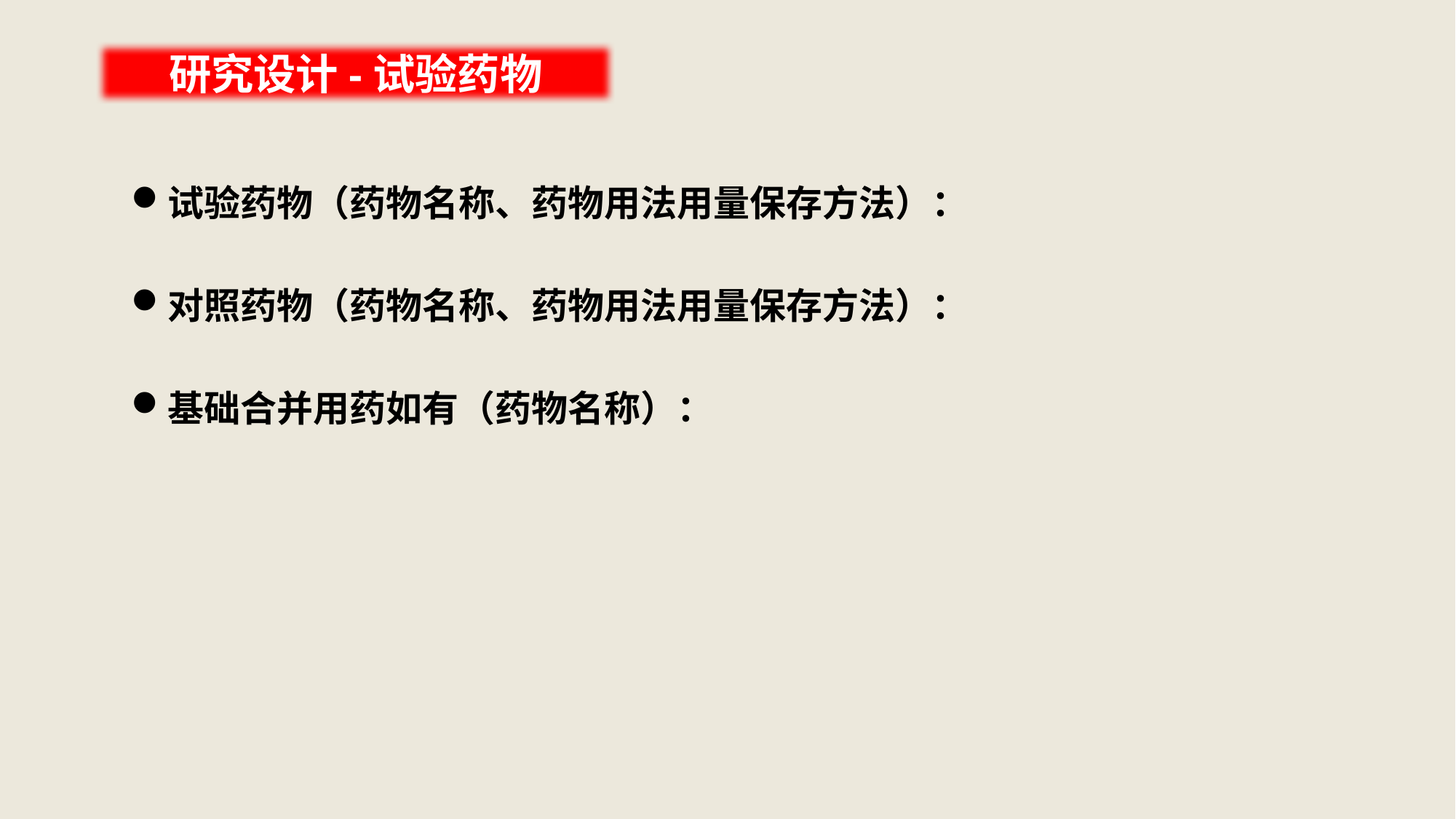

研究设计-试验药物
试验药物（药物名称、药物用法用量保存方法）：
对照药物（药物名称、药物用法用量保存方法）：
基础合并用药如有（药物名称）：